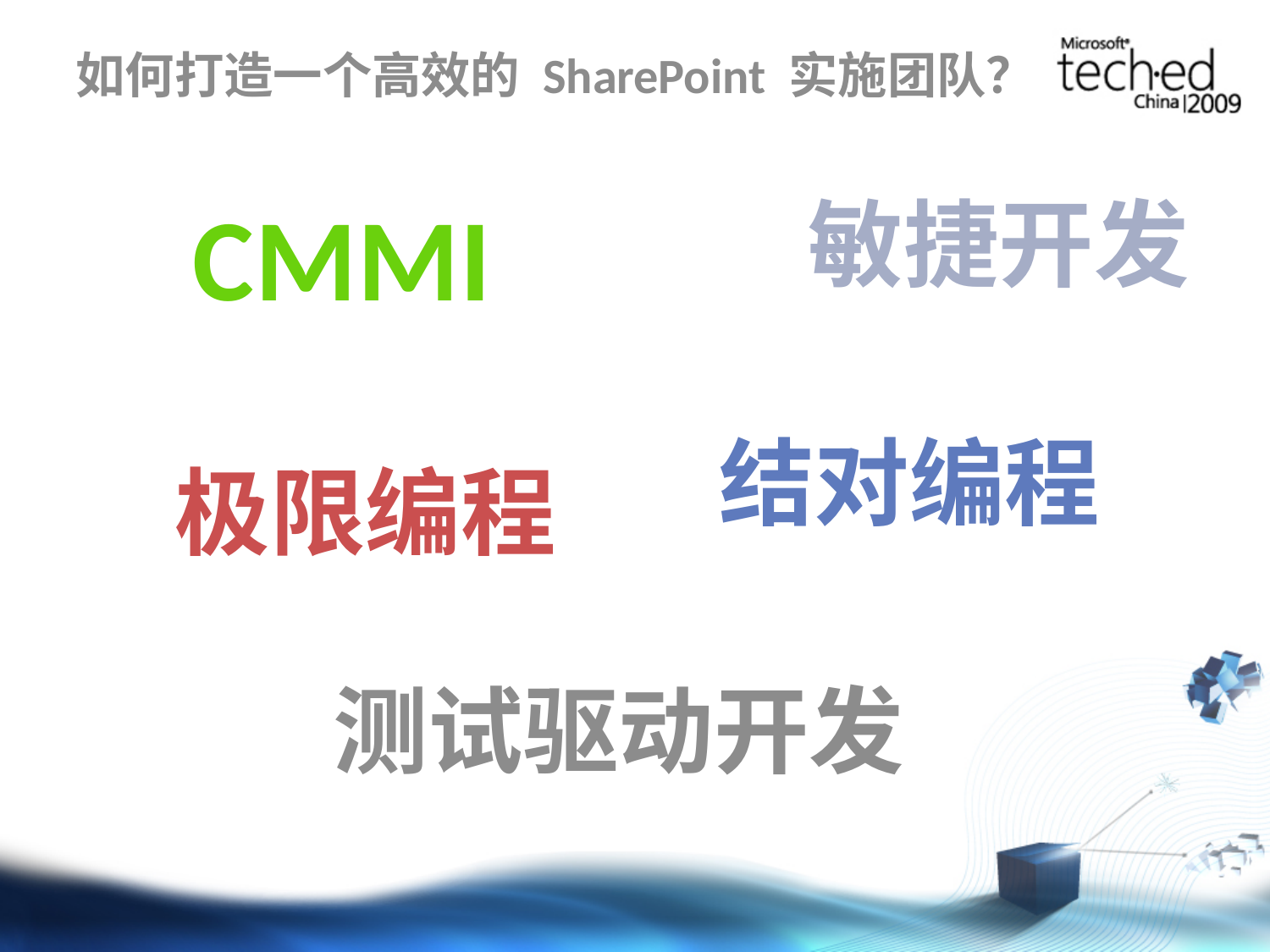

# 如何打造一个高效的 SharePoint 实施团队？
CMMI
敏捷开发
结对编程
极限编程
测试驱动开发